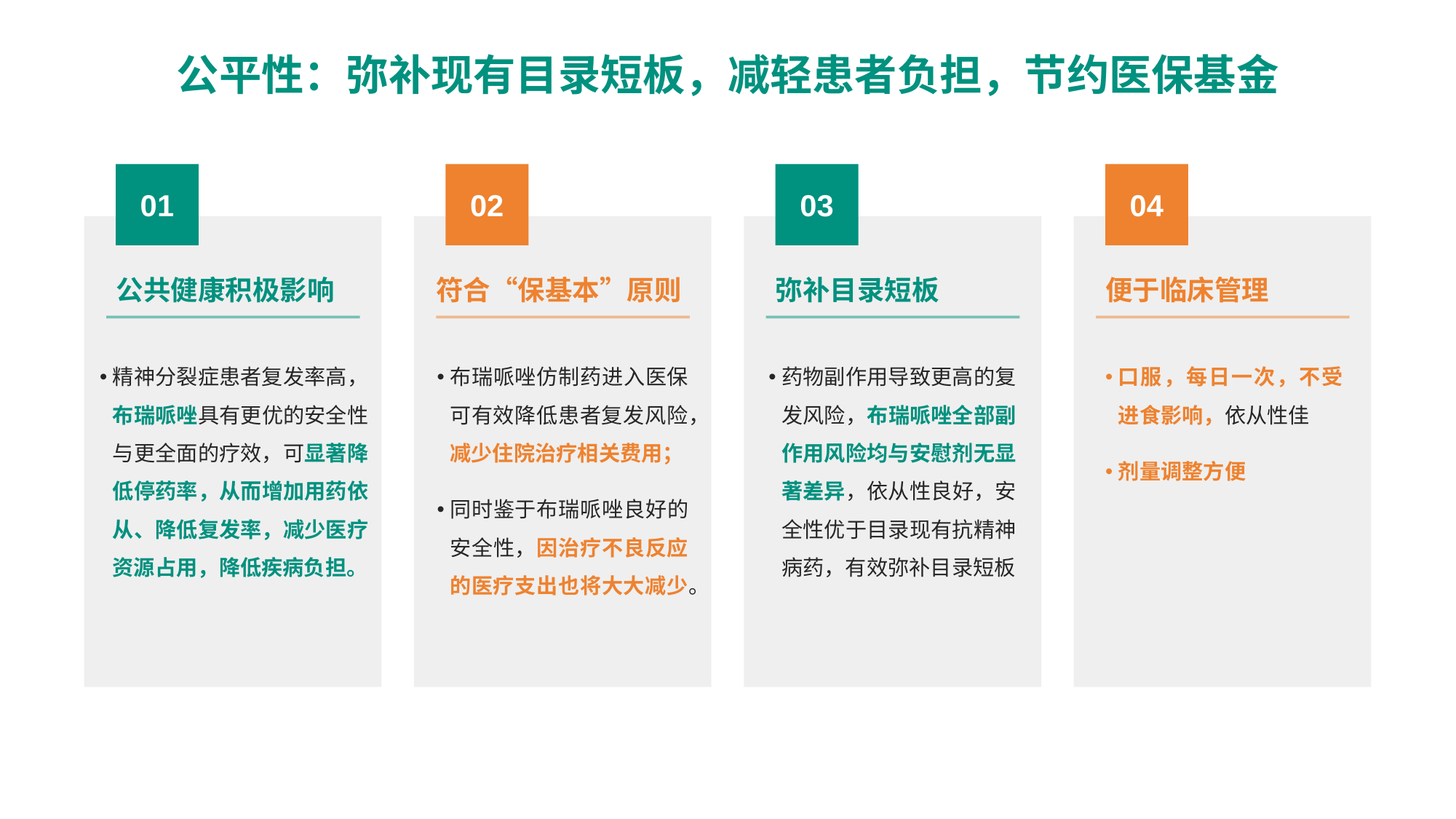

公平性：弥补现有目录短板，减轻患者负担，节约医保基金
01
02
03
04

公共健康积极影响
弥补目录短板
符合“保基本”原则
便于临床管理
精神分裂症患者复发率高，布瑞哌唑具有更优的安全性与更全面的疗效，可显著降低停药率，从而增加用药依从、降低复发率，减少医疗资源占用，降低疾病负担。
布瑞哌唑仿制药进入医保可有效降低患者复发风险，减少住院治疗相关费用；
同时鉴于布瑞哌唑良好的安全性，因治疗不良反应的医疗支出也将大大减少。
药物副作用导致更高的复发风险，布瑞哌唑全部副作用风险均与安慰剂无显著差异，依从性良好，安全性优于目录现有抗精神病药，有效弥补目录短板
口服，每日一次，不受进食影响，依从性佳
剂量调整方便